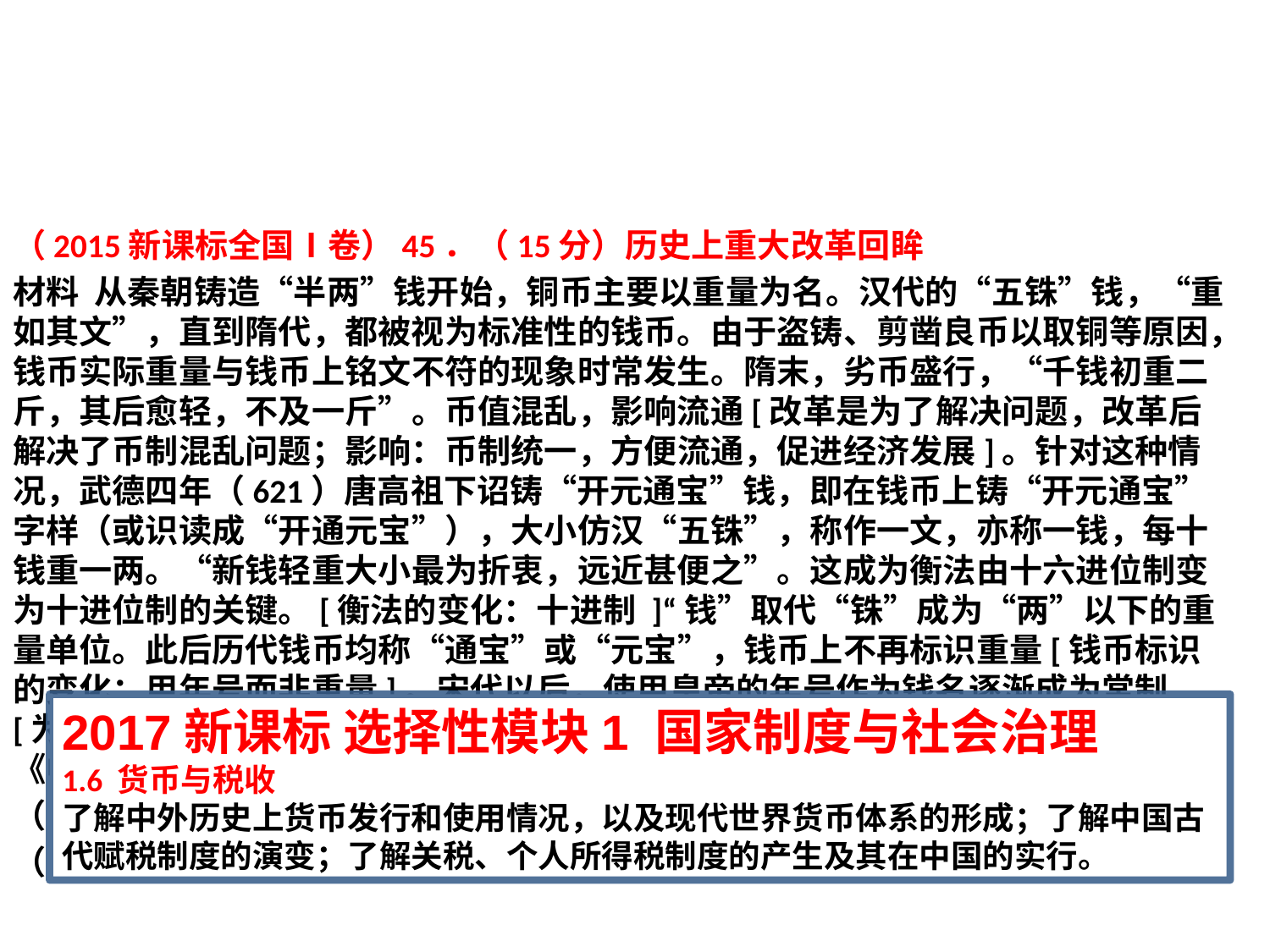

#
（2015新课标全国Ⅰ卷）45．（15分）历史上重大改革回眸
材料  从秦朝铸造“半两”钱开始，铜币主要以重量为名。汉代的“五铢”钱，“重如其文”，直到隋代，都被视为标准性的钱币。由于盗铸、剪凿良币以取铜等原因，钱币实际重量与钱币上铭文不符的现象时常发生。隋末，劣币盛行，“千钱初重二斤，其后愈轻，不及一斤”。币值混乱，影响流通[改革是为了解决问题，改革后解决了币制混乱问题；影响：币制统一，方便流通，促进经济发展]。针对这种情况，武德四年（621）唐高祖下诏铸“开元通宝”钱，即在钱币上铸“开元通宝”字样（或识读成“开通元宝”），大小仿汉“五铢”，称作一文，亦称一钱，每十钱重一两。“新钱轻重大小最为折衷，远近甚便之”。这成为衡法由十六进位制变为十进位制的关键。[衡法的变化：十进制 ]“钱”取代“铢”成为“两”以下的重量单位。此后历代钱币均称“通宝”或“元宝”，钱币上不再标识重量[钱币标识的变化：用年号而非重量]。宋代以后，使用皇帝的年号作为钱名逐渐成为常制[为后世年号钱奠定基础]，如“熙宁通宝”“光绪元宝”等。——摘编自彭信威《中国贷币史》等
（1）根据材料，指出唐代币制改革的主要内容。（6分）
（2）根据材料并结合所学知识，说明唐代币制改革的意义。（9分）

2017新课标 选择性模块1 国家制度与社会治理
1.6 货币与税收
了解中外历史上货币发行和使用情况，以及现代世界货币体系的形成；了解中国古代赋税制度的演变；了解关税、个人所得税制度的产生及其在中国的实行。